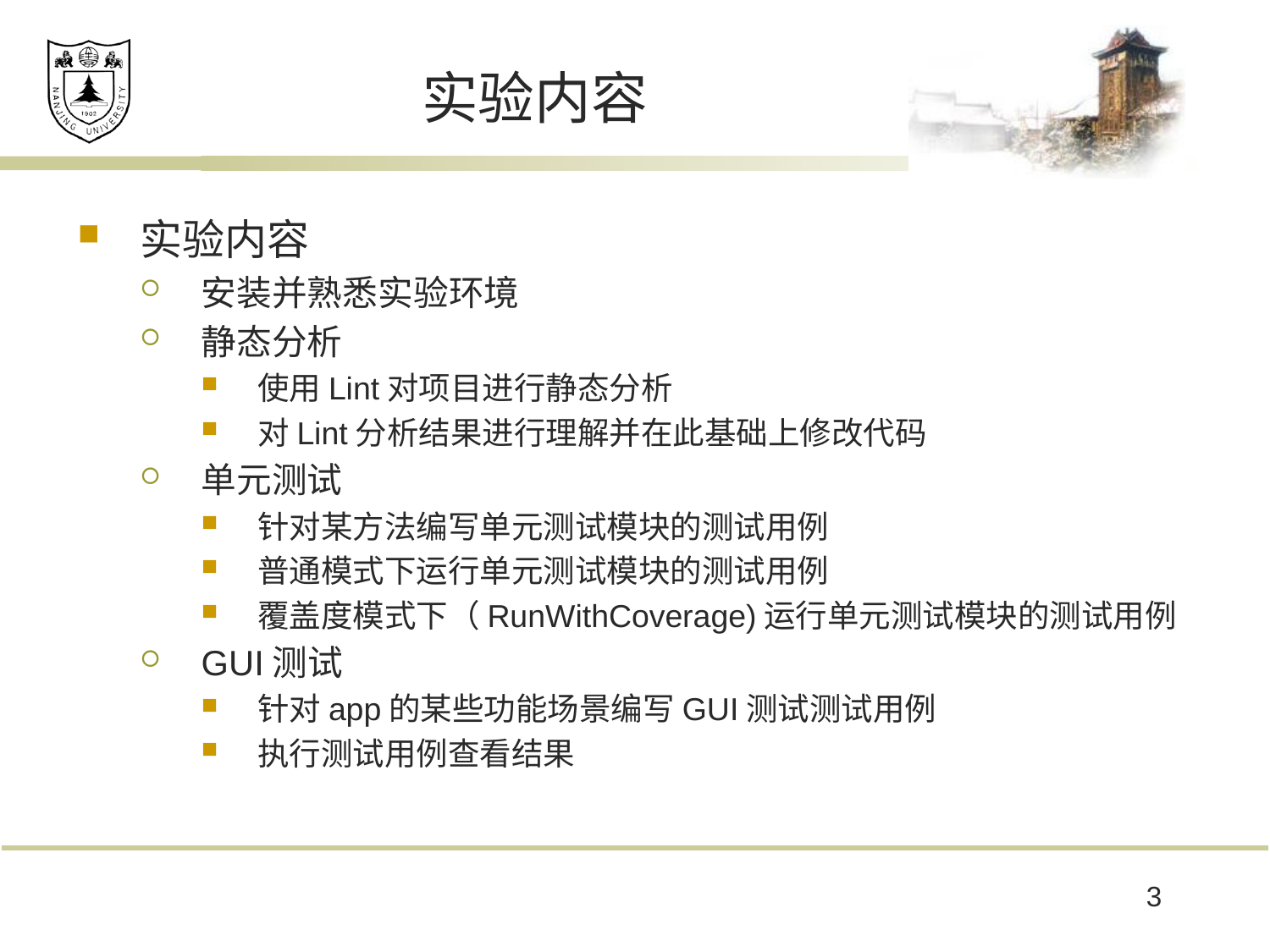

# 实验内容
实验内容
安装并熟悉实验环境
静态分析
使用Lint对项目进行静态分析
对Lint分析结果进行理解并在此基础上修改代码
单元测试
针对某方法编写单元测试模块的测试用例
普通模式下运行单元测试模块的测试用例
覆盖度模式下（RunWithCoverage)运行单元测试模块的测试用例
GUI测试
针对app的某些功能场景编写GUI测试测试用例
执行测试用例查看结果
3